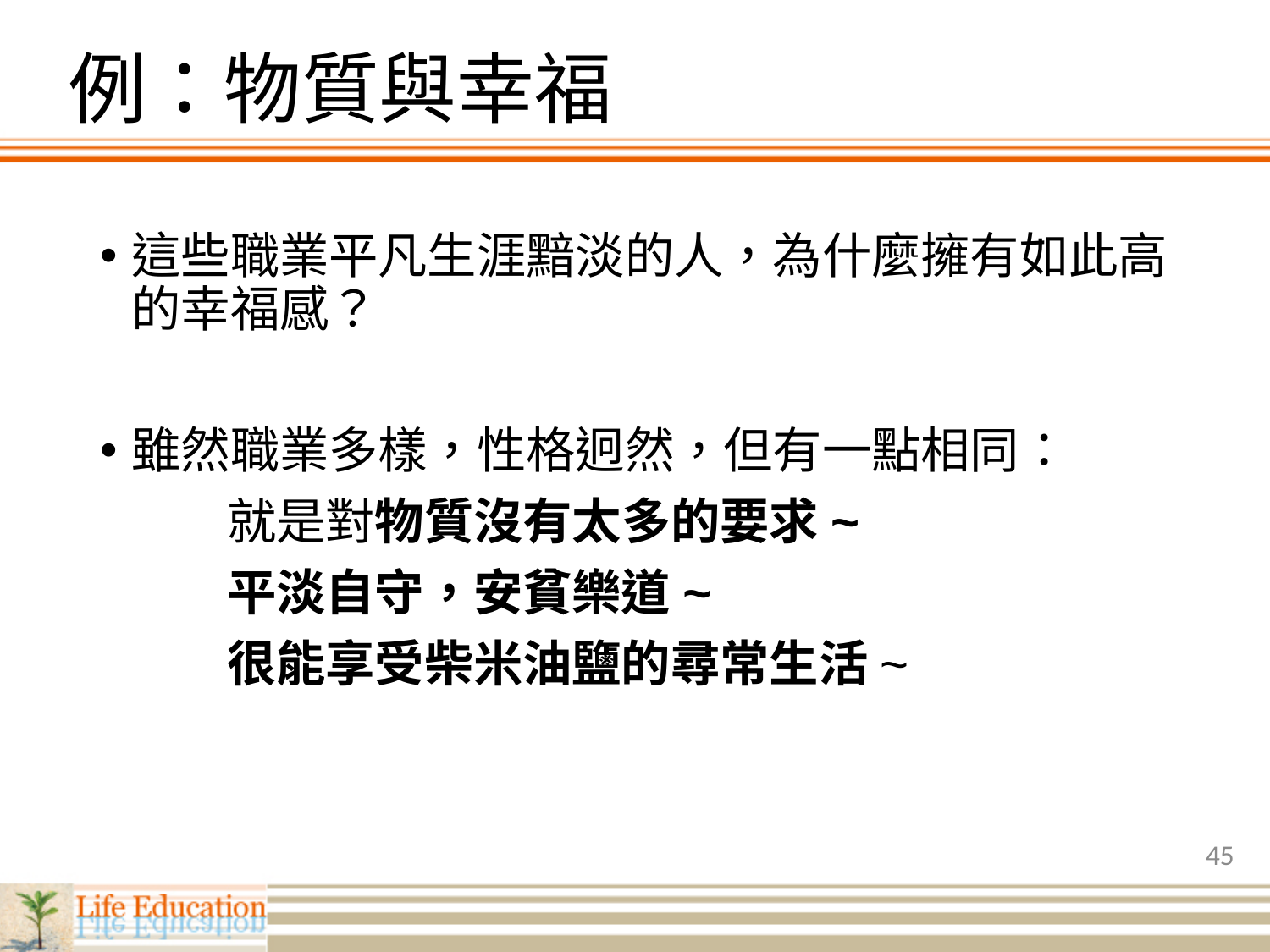

# 例：物質與幸福
這些職業平凡生涯黯淡的人，為什麼擁有如此高的幸福感？

雖然職業多樣，性格迥然，但有一點相同：
	就是對物質沒有太多的要求~
	平淡自守，安貧樂道~
	很能享受柴米油鹽的尋常生活~
45